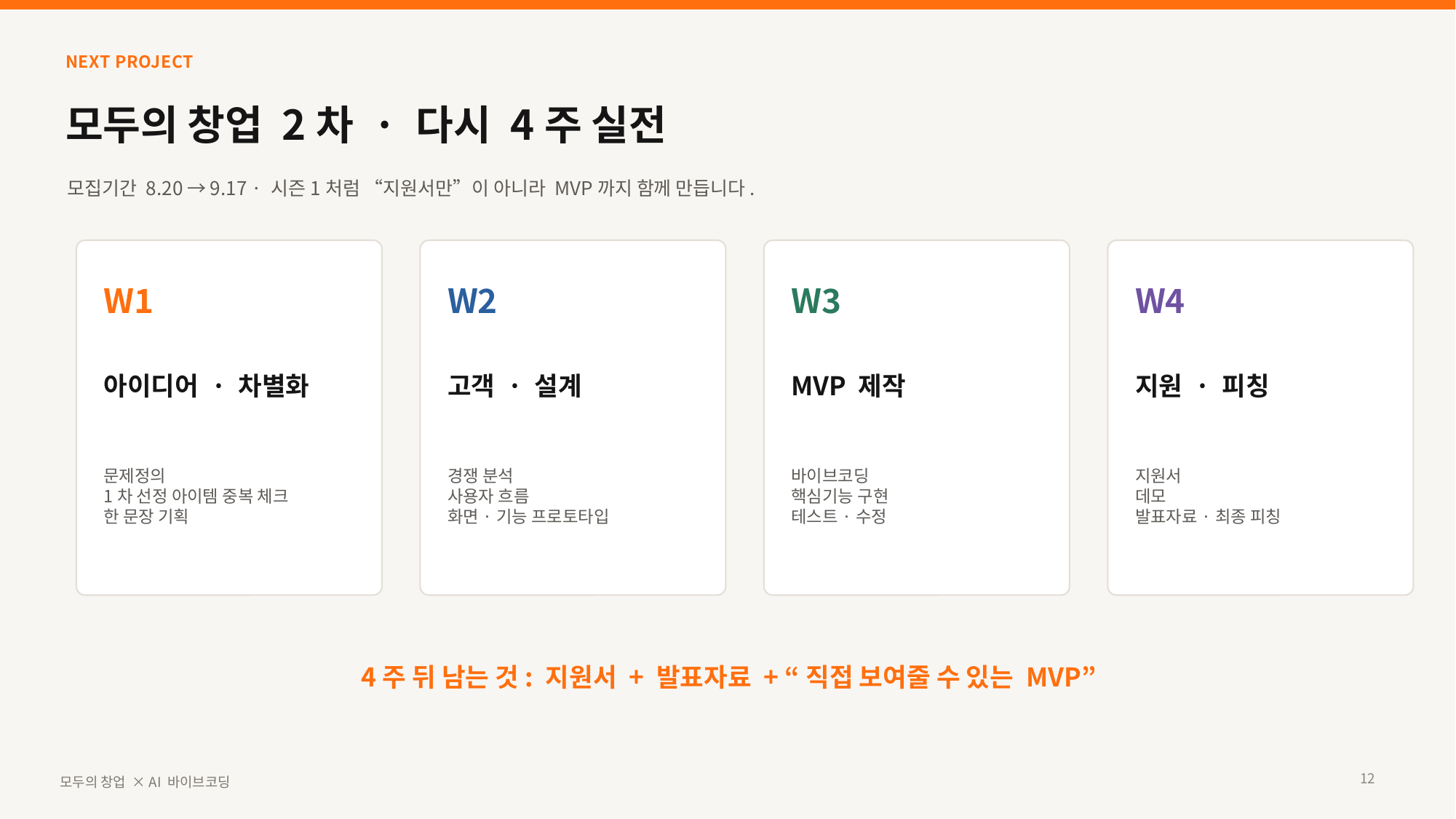

NEXT PROJECT
모두의 창업 2차 · 다시 4주 실전
모집기간 8.20 → 9.17 · 시즌1처럼 “지원서만”이 아니라 MVP까지 함께 만듭니다.

W1
W2
W3
W4
아이디어 · 차별화
고객 · 설계
MVP 제작
지원 · 피칭
문제정의
1차 선정 아이템 중복 체크
한 문장 기획
경쟁 분석
사용자 흐름
화면·기능 프로토타입
바이브코딩
핵심기능 구현
테스트·수정
지원서
데모
발표자료·최종 피칭
4주 뒤 남는 것: 지원서 + 발표자료 + “직접 보여줄 수 있는 MVP”
12